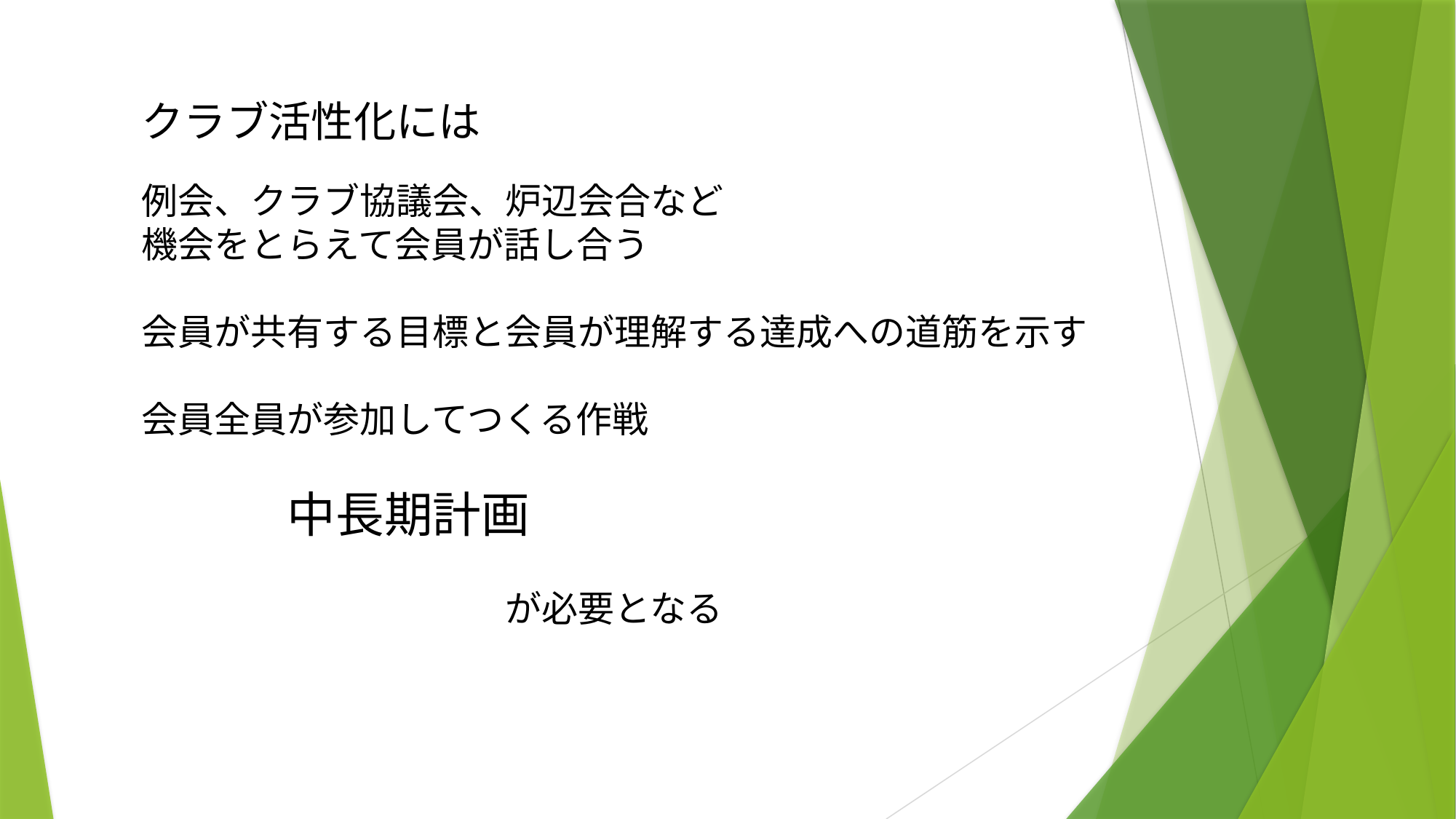

クラブ活性化には

例会、クラブ協議会、炉辺会合など
機会をとらえて会員が話し合う

会員が共有する目標と会員が理解する達成への道筋を示す

会員全員が参加してつくる作戦

　　　　中長期計画

　　　　　　　　　　が必要となる